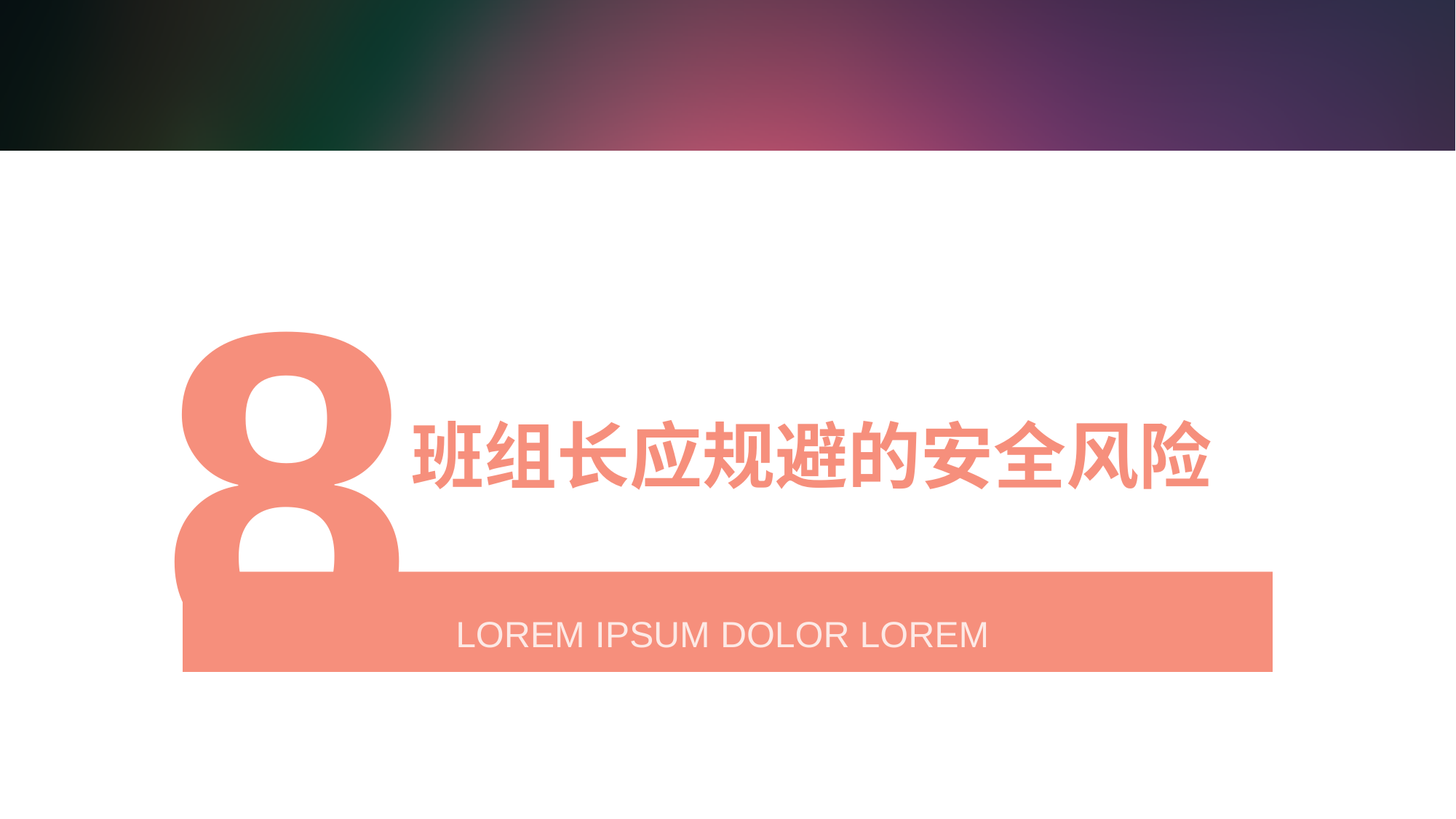

8
# 班组长应规避的安全风险
LOREM IPSUM DOLOR LOREM